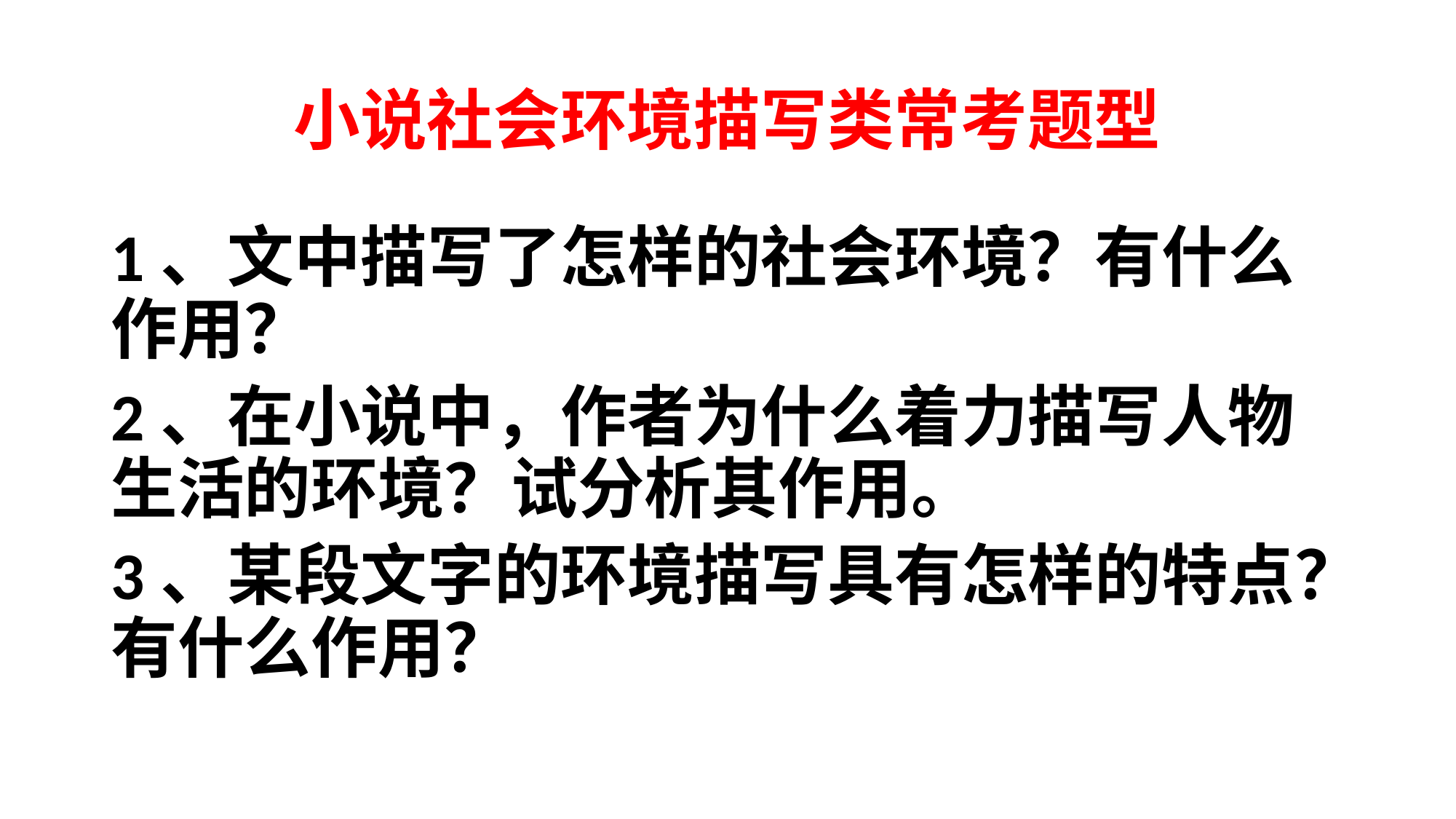

# 小说社会环境描写类常考题型
1、文中描写了怎样的社会环境？有什么作用？
2、在小说中，作者为什么着力描写人物生活的环境？试分析其作用。
3、某段文字的环境描写具有怎样的特点？有什么作用？